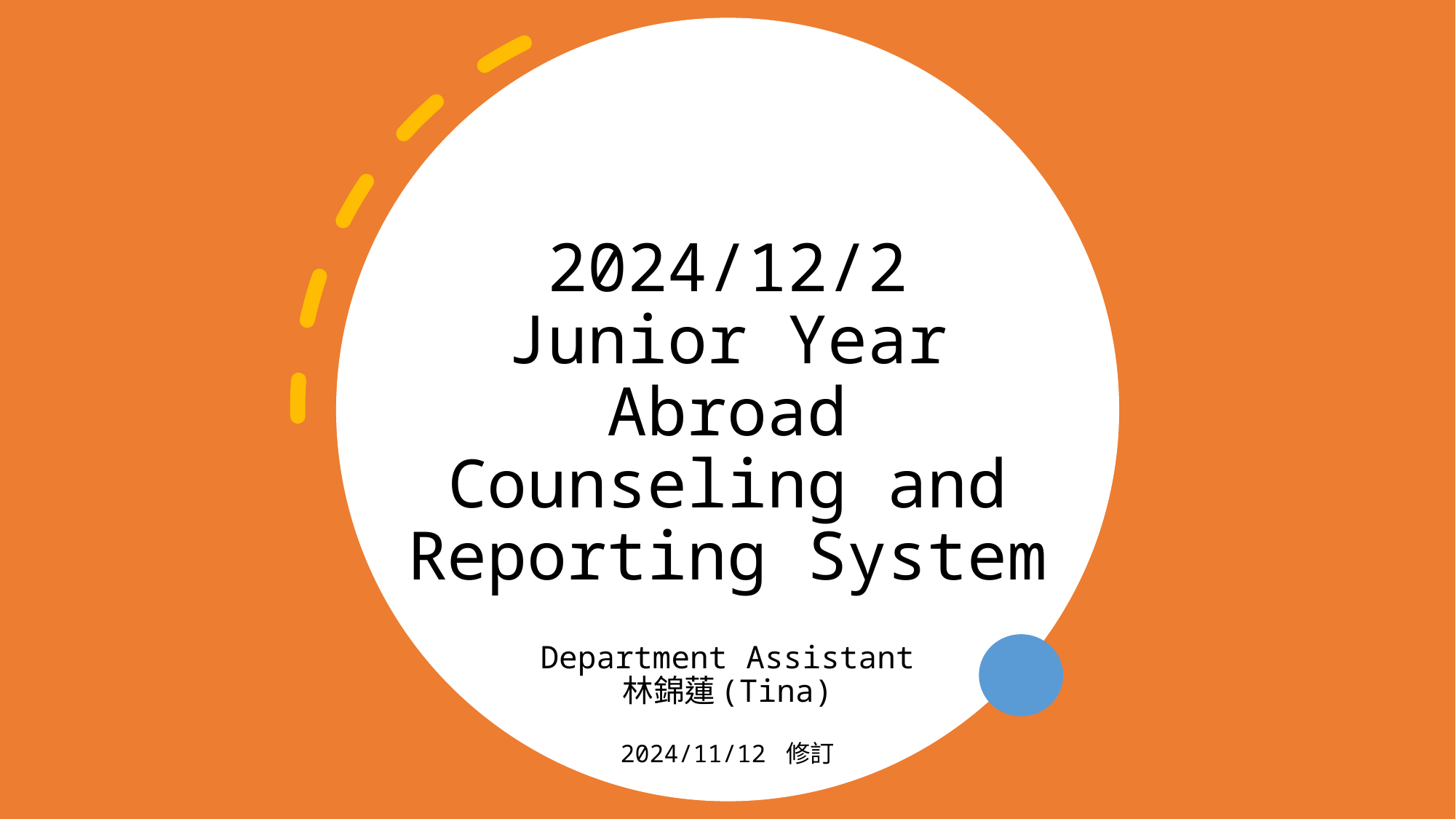

# 2024/12/2 Junior Year Abroad Counseling and Reporting System

Department Assistant
林錦蓮(Tina)
2024/11/12 修訂